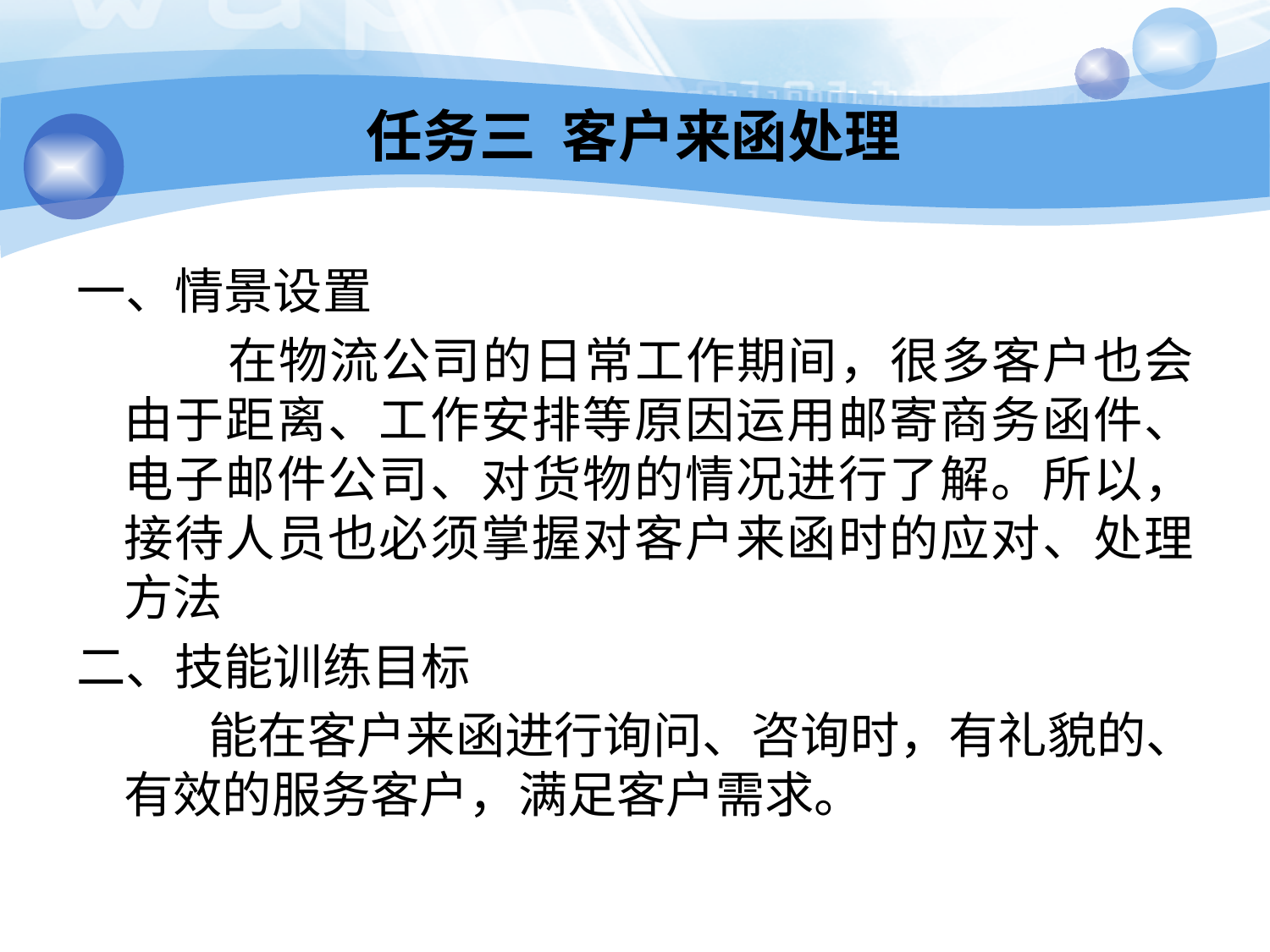

# 任务三  客户来函处理
一、情景设置
           在物流公司的日常工作期间，很多客户也会由于距离、工作安排等原因运用邮寄商务函件、电子邮件公司、对货物的情况进行了解。所以，接待人员也必须掌握对客户来函时的应对、处理方法
二、技能训练目标
           能在客户来函进行询问、咨询时，有礼貌的、有效的服务客户，满足客户需求。